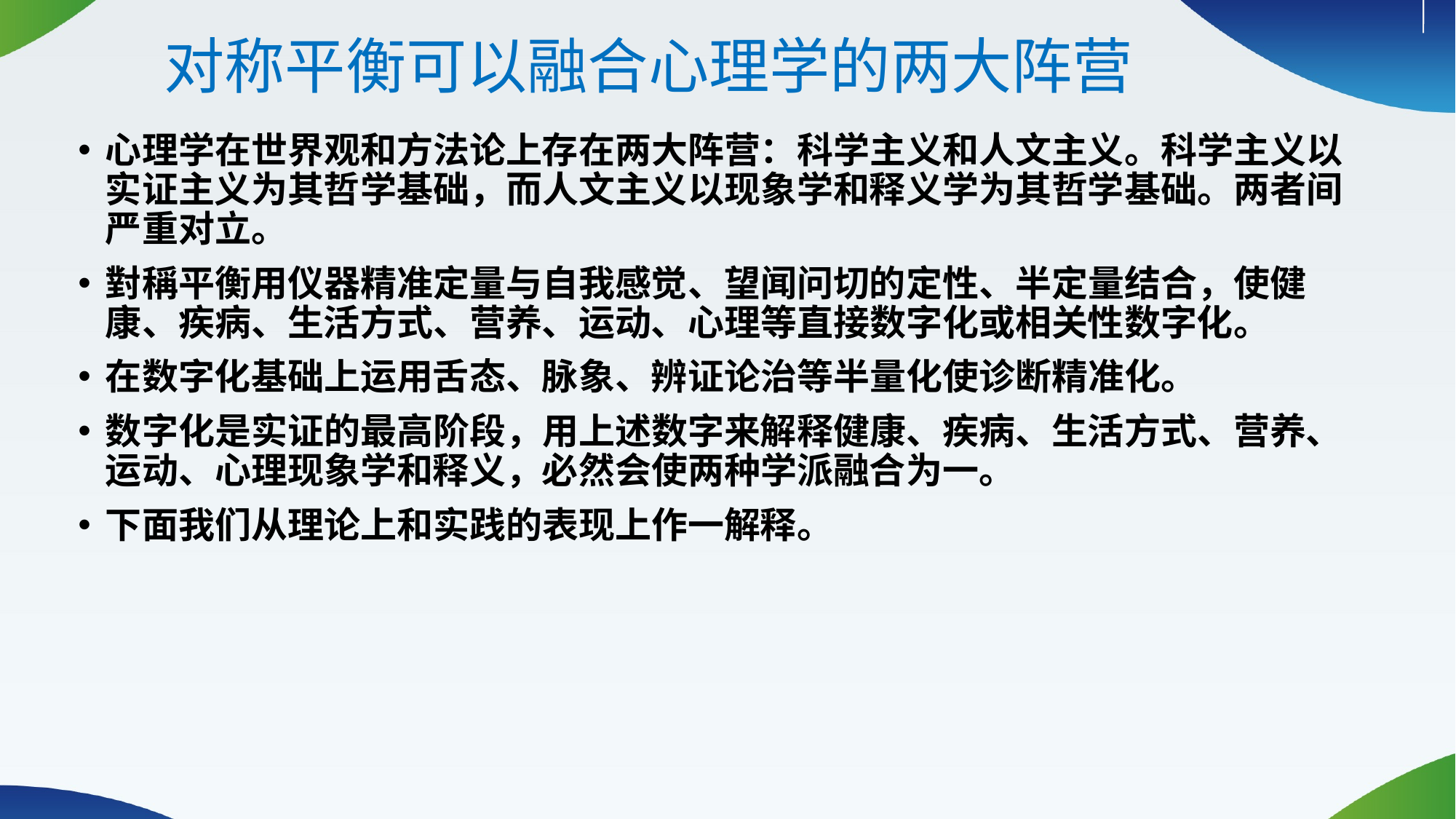

# 对称平衡可以融合心理学的两大阵营
心理学在世界观和方法论上存在两大阵营：科学主义和人文主义。科学主义以实证主义为其哲学基础，而人文主义以现象学和释义学为其哲学基础。两者间严重对立。
對稱平衡用仪器精准定量与自我感觉、望闻问切的定性、半定量结合，使健康、疾病、生活方式、营养、运动、心理等直接数字化或相关性数字化。
在数字化基础上运用舌态、脉象、辨证论治等半量化使诊断精准化。
数字化是实证的最高阶段，用上述数字来解释健康、疾病、生活方式、营养、运动、心理现象学和释义，必然会使两种学派融合为一。
下面我们从理论上和实践的表现上作一解释。